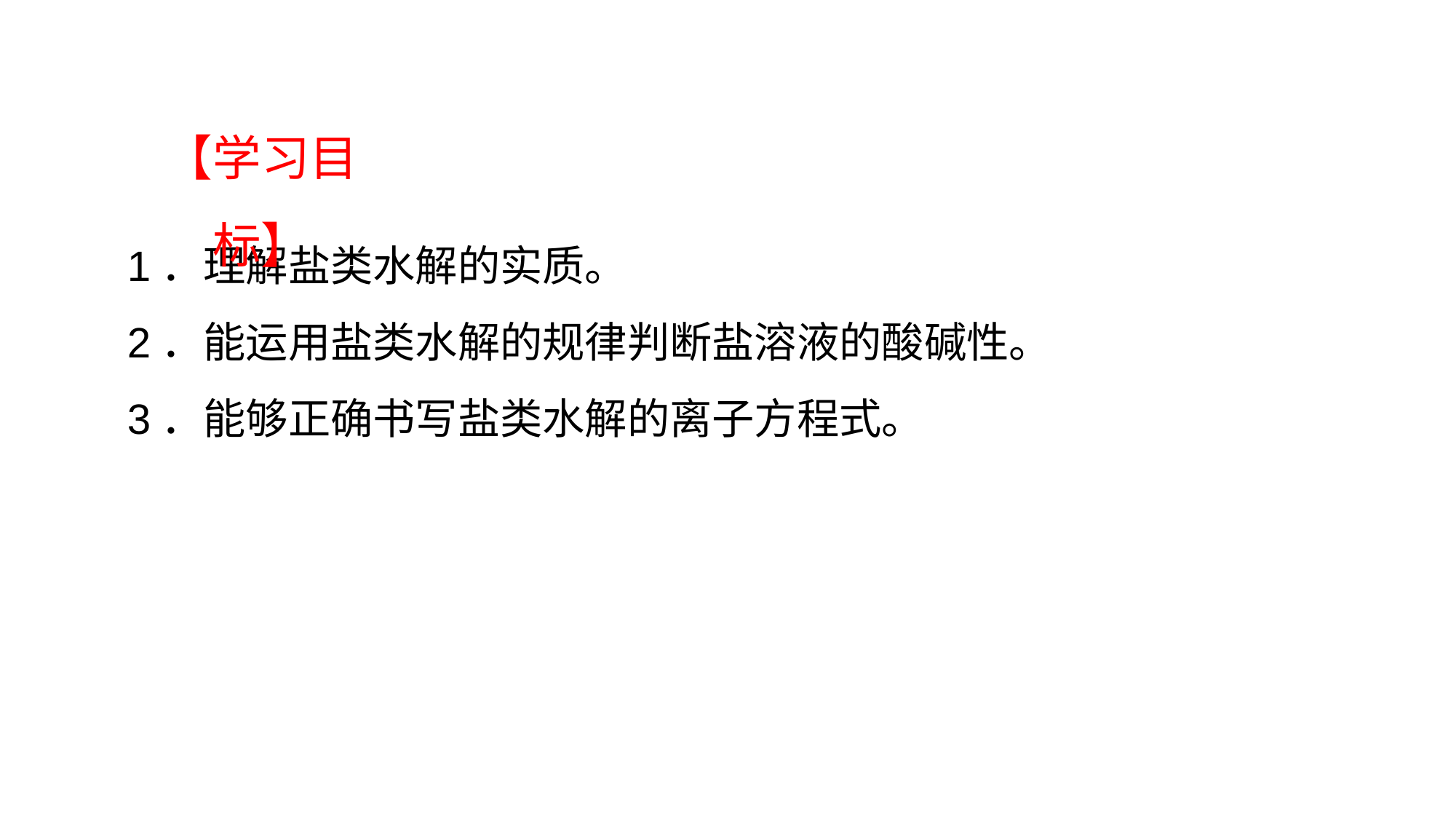

【学习目标】
1．理解盐类水解的实质。
2．能运用盐类水解的规律判断盐溶液的酸碱性。
3．能够正确书写盐类水解的离子方程式。